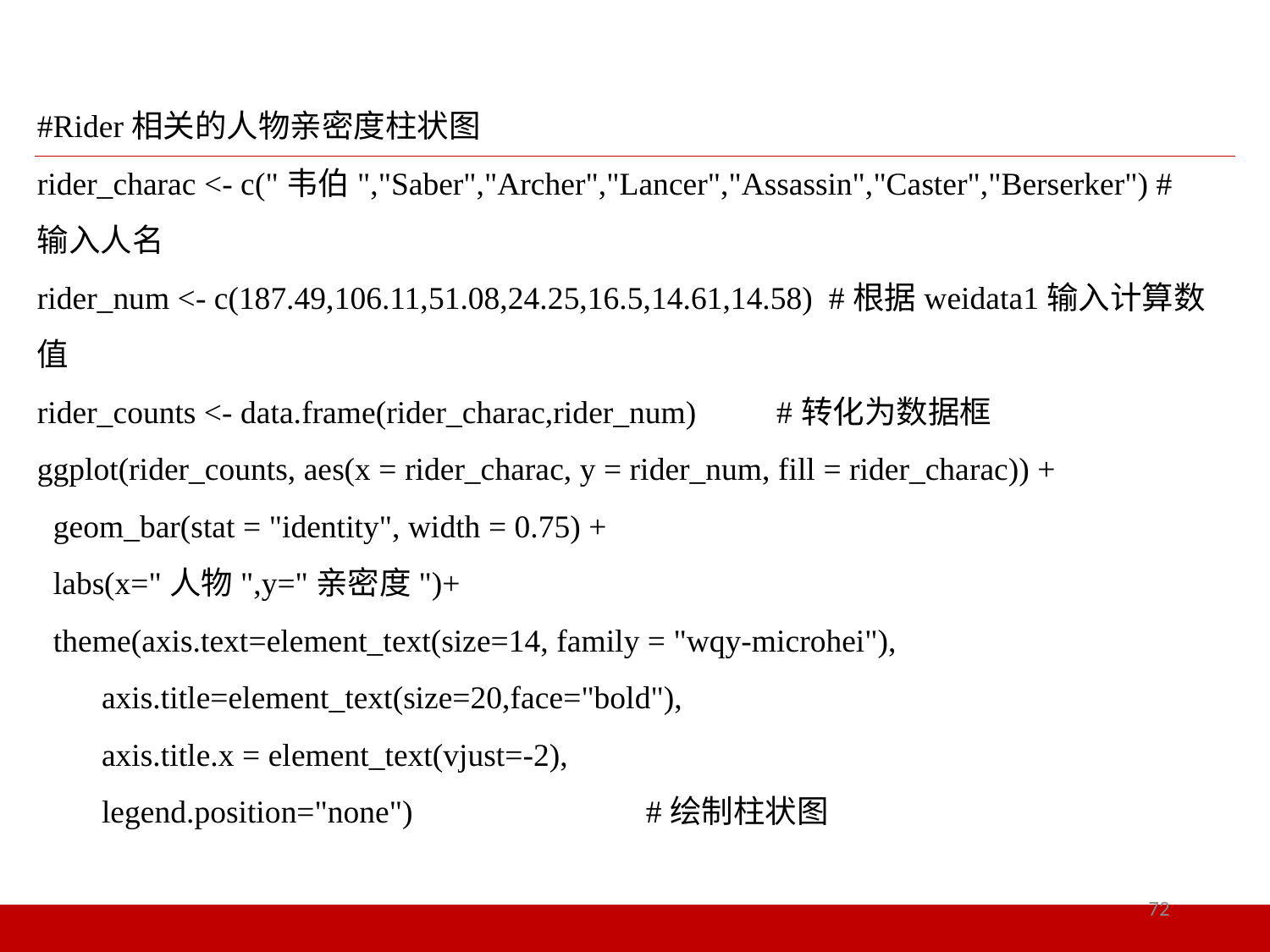

#Rider相关的人物亲密度柱状图
rider_charac <- c("韦伯","Saber","Archer","Lancer","Assassin","Caster","Berserker") #输入人名
rider_num <- c(187.49,106.11,51.08,24.25,16.5,14.61,14.58)  #根据weidata1输入计算数值
rider_counts <- data.frame(rider_charac,rider_num)          #转化为数据框
ggplot(rider_counts, aes(x = rider_charac, y = rider_num, fill = rider_charac)) +
  geom_bar(stat = "identity", width = 0.75) +
  labs(x="人物",y="亲密度")+
  theme(axis.text=element_text(size=14, family = "wqy-microhei"),
        axis.title=element_text(size=20,face="bold"),
        axis.title.x = element_text(vjust=-2),
        legend.position="none")                             #绘制柱状图
72